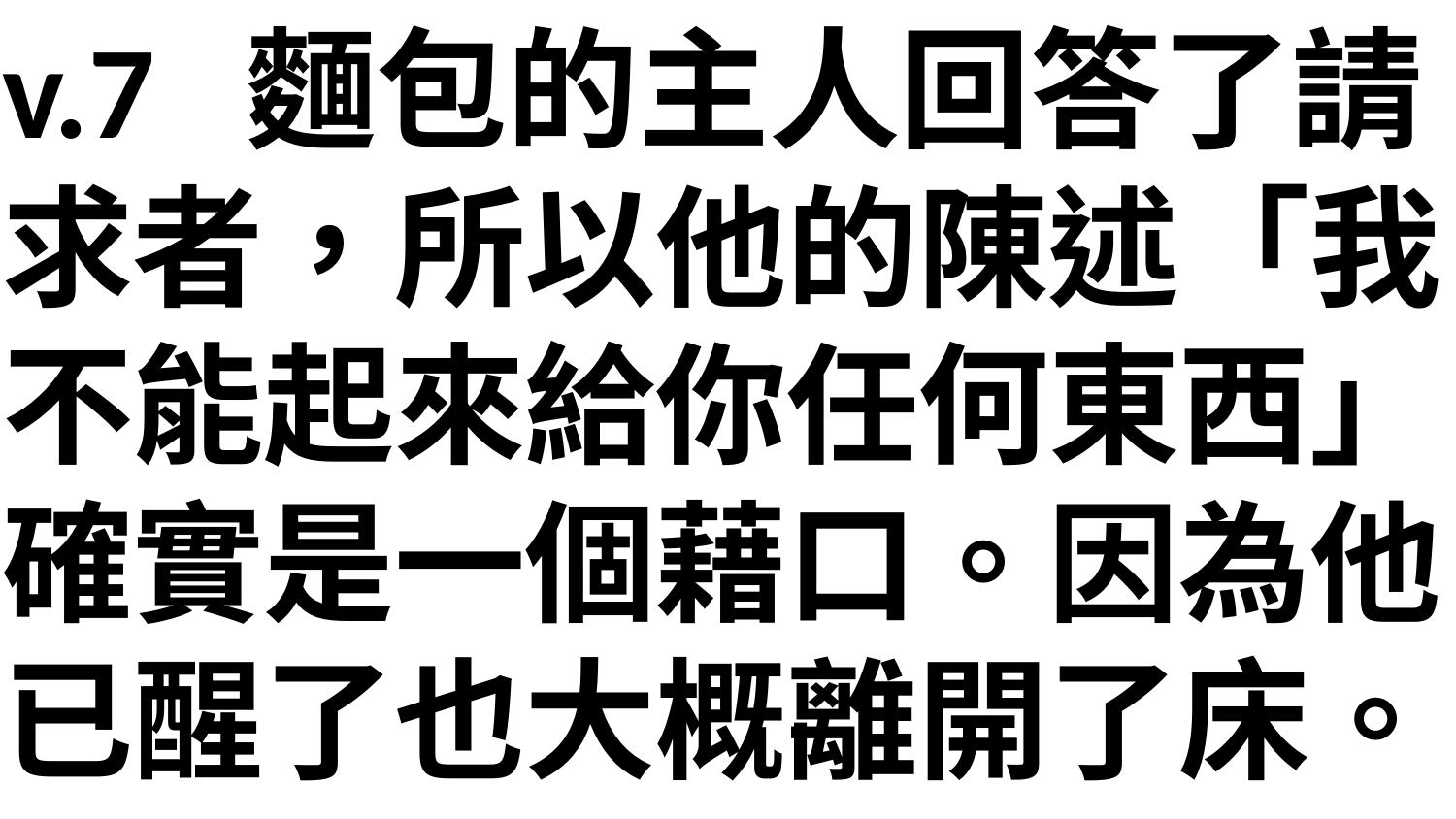

v.7  麵包的主人回答了請求者，所以他的陳述「我不能起來給你任何東西」確實是一個藉口。因為他已醒了也大概離開了床。